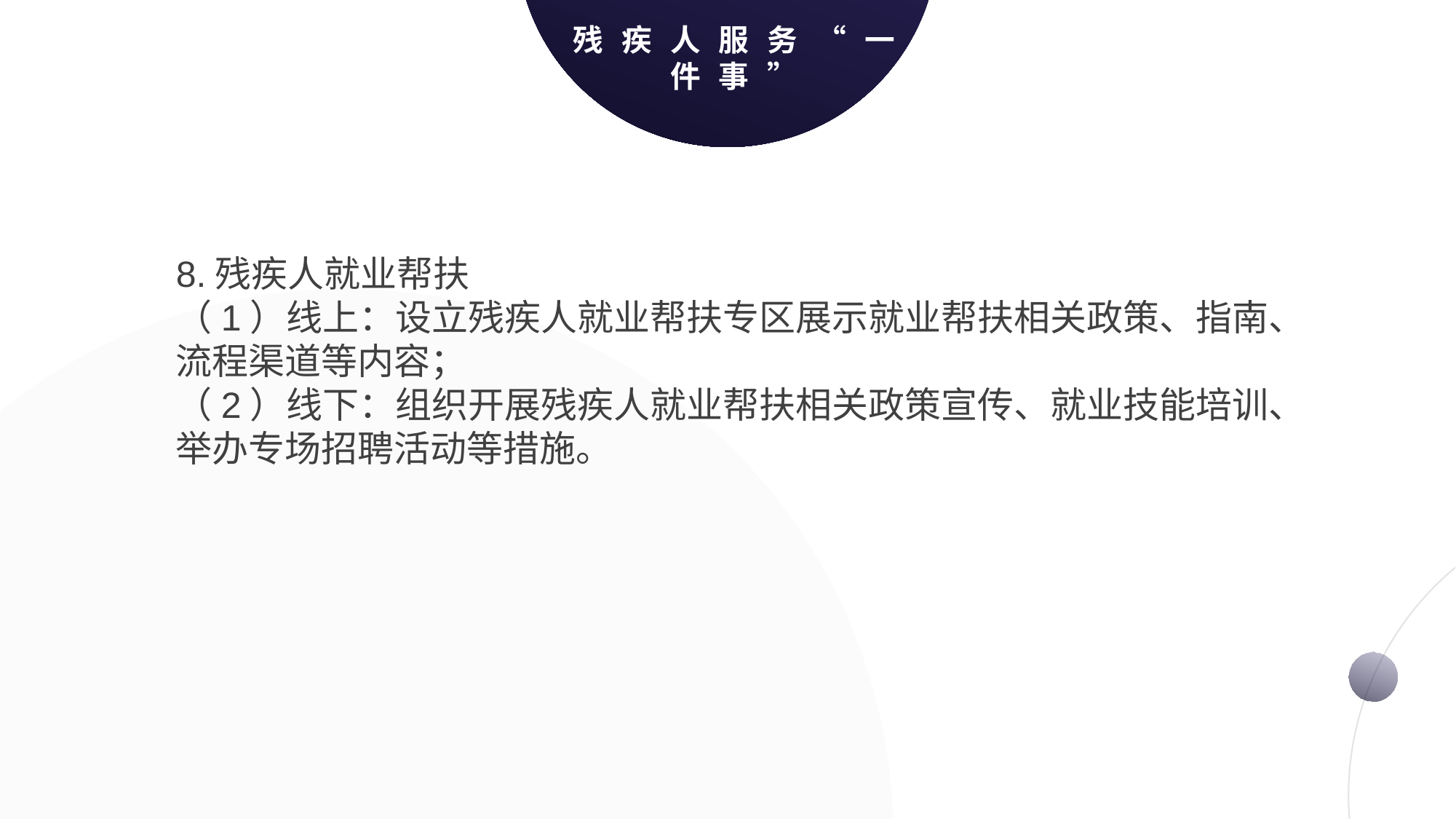

残疾人服务“一
件事”

8.残疾人就业帮扶
（1）线上：设立残疾人就业帮扶专区展示就业帮扶相关政策、指南、流程渠道等内容；
（2）线下：组织开展残疾人就业帮扶相关政策宣传、就业技能培训、举办专场招聘活动等措施。
输入您的标题